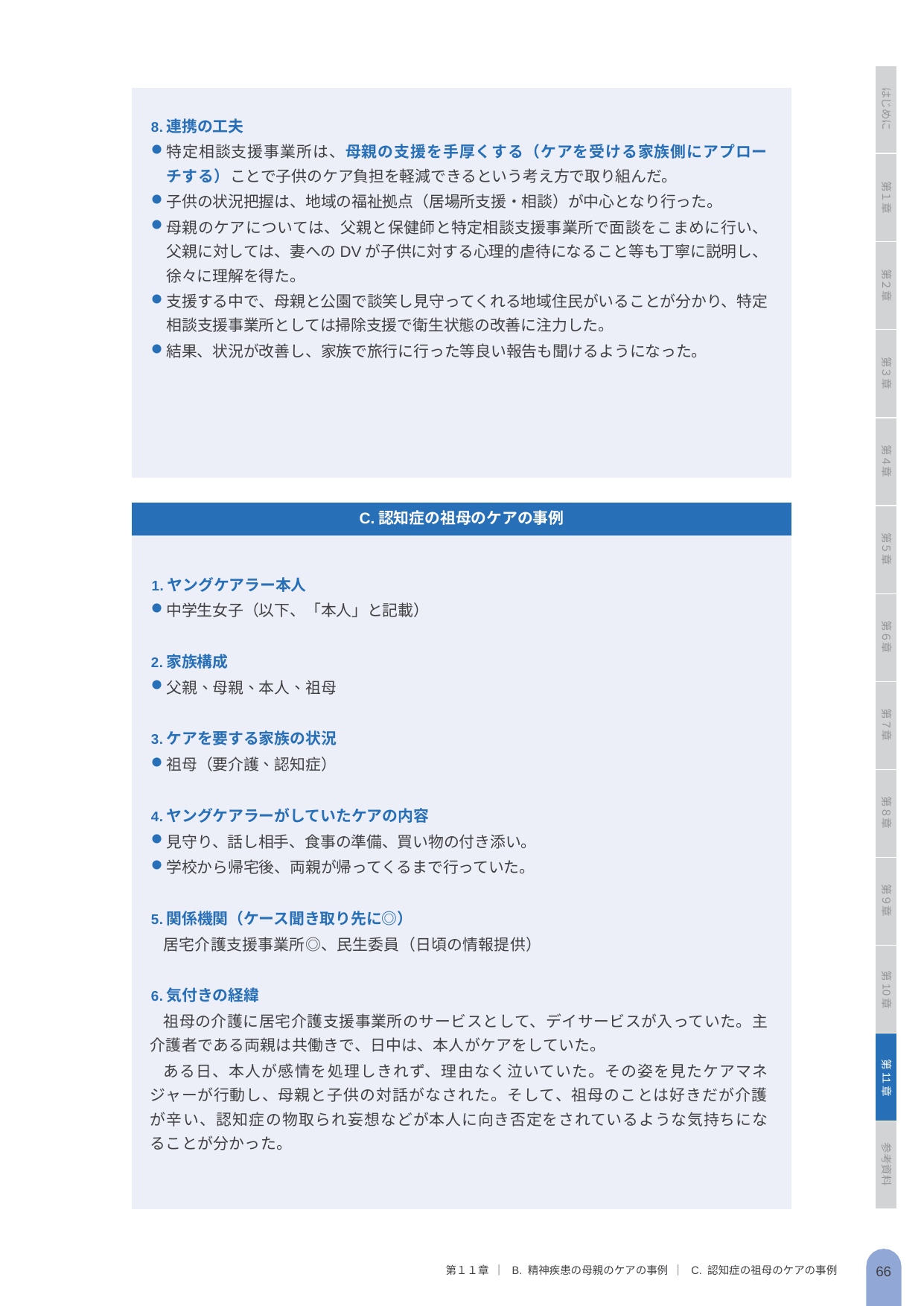

はじめに

連携の工夫
特定相談支援事業所は、母親の支援を手厚くする（ケアを受ける家族側にアプローチする）ことで子供のケア負担を軽減できるという考え方で取り組んだ。
子供の状況把握は、地域の福祉拠点（居場所支援・相談）が中心となり行った。
母親のケアについては、父親と保健師と特定相談支援事業所で面談をこまめに行い、父親に対しては、妻へのDVが子供に対する心理的虐待になること等も丁寧に説明し、徐々に理解を得た。
支援する中で、母親と公園で談笑し見守ってくれる地域住民がいることが分かり、特定相談支援事業所としては掃除支援で衛生状態の改善に注力した。
結果、状況が改善し、家族で旅行に行った等良い報告も聞けるようになった。

第１章

第２章

第３章

第４章
C.認知症の祖母のケアの事例

第５章

ヤングケアラー本人
中学生女子（以下、「本人」と記載）

家族構成
父親、母親、本人、祖母

ケアを要する家族の状況
祖母（要介護、認知症）

ヤングケアラーがしていたケアの内容
見守り、話し相手、食事の準備、買い物の付き添い。
学校から帰宅後、両親が帰ってくるまで行っていた。

関係機関（ケース聞き取り先に◎）
居宅介護支援事業所◎、民生委員（日頃の情報提供）

気付きの経緯
祖母の介護に居宅介護支援事業所のサービスとして、デイサービスが入っていた。主介護者である両親は共働きで、日中は、本人がケアをしていた。
ある日、本人が感情を処理しきれず、理由なく泣いていた。その姿を見たケアマネジャーが行動し、母親と子供の対話がなされた。そして、祖母のことは好きだが介護が辛い、認知症の物取られ妄想などが本人に向き否定をされているような気持ちになることが分かった。

第６章

第７章

第８章

第９章
第10章

第11章

参考資料

66
第１１章  ｜  B. 精神疾患の母親のケアの事例  ｜  C. 認知症の祖母のケアの事例